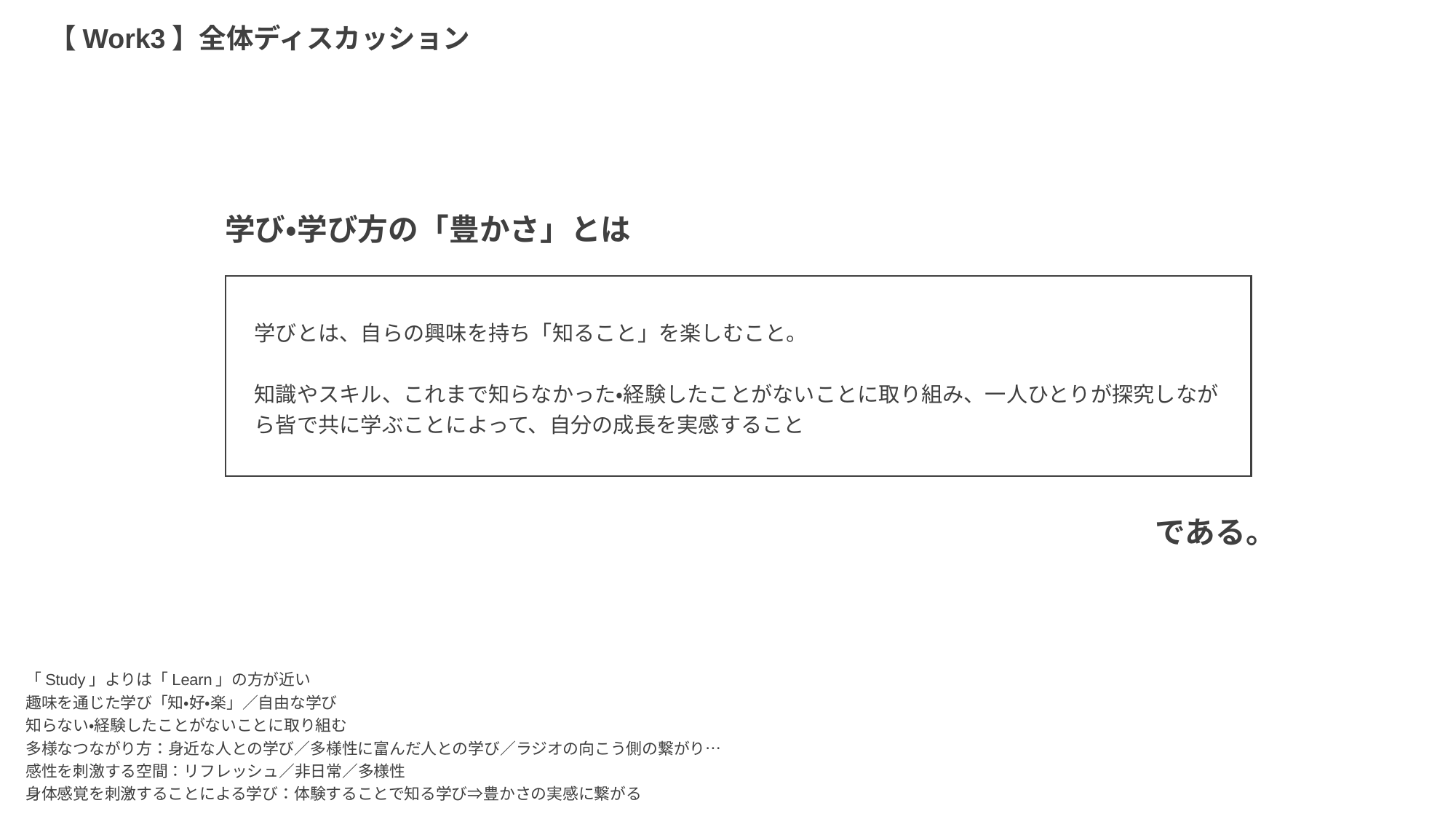

【Work3】全体ディスカッション
学び・学び方の「豊かさ」とは

学びとは、自らの興味を持ち「知ること」を楽しむこと。

知識やスキル、これまで知らなかった・経験したことがないことに取り組み、一人ひとりが探究しながら皆で共に学ぶことによって、自分の成長を実感すること
である。
「Study」よりは「Learn」の方が近い
趣味を通じた学び「知・好・楽」／自由な学び
知らない・経験したことがないことに取り組む
多様なつながり方：身近な人との学び／多様性に富んだ人との学び／ラジオの向こう側の繋がり…
感性を刺激する空間：リフレッシュ／非日常／多様性
身体感覚を刺激することによる学び：体験することで知る学び⇒豊かさの実感に繋がる